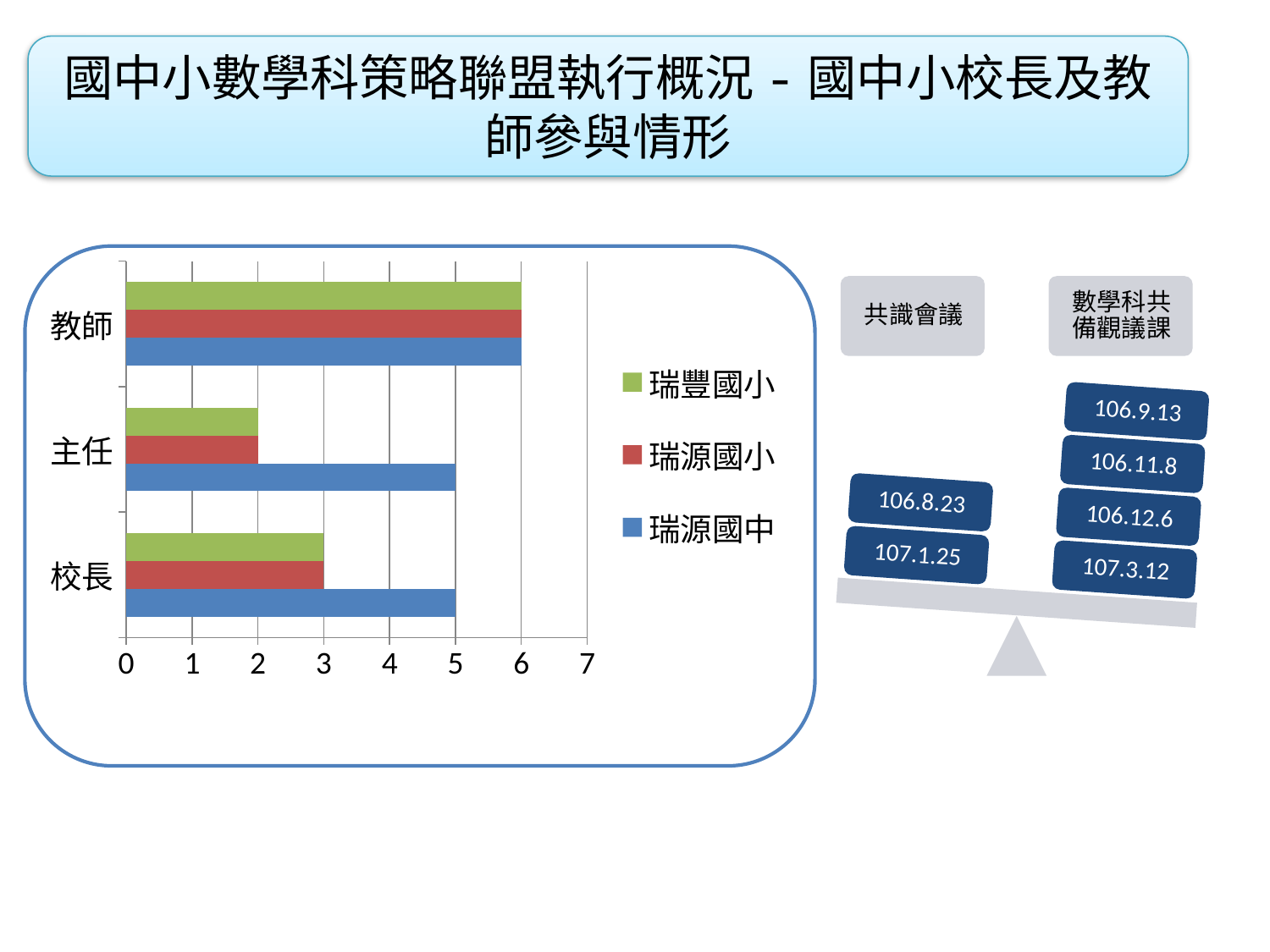

國中小數學科策略聯盟執行概況-國中小校長及教師參與情形

### Chart

| Category | 瑞源國中 | 瑞源國小 | 瑞豐國小 |
|---|---|---|---|
| 校長 | 5.0 | 3.0 | 3.0 |
| 主任 | 5.0 | 2.0 | 2.0 |
| 教師 | 6.0 | 6.0 | 6.0 |
共識會議
數學科共備觀議課
107.3.12
106.12.6
106.11.8
106.9.13
107.1.25
106.8.23